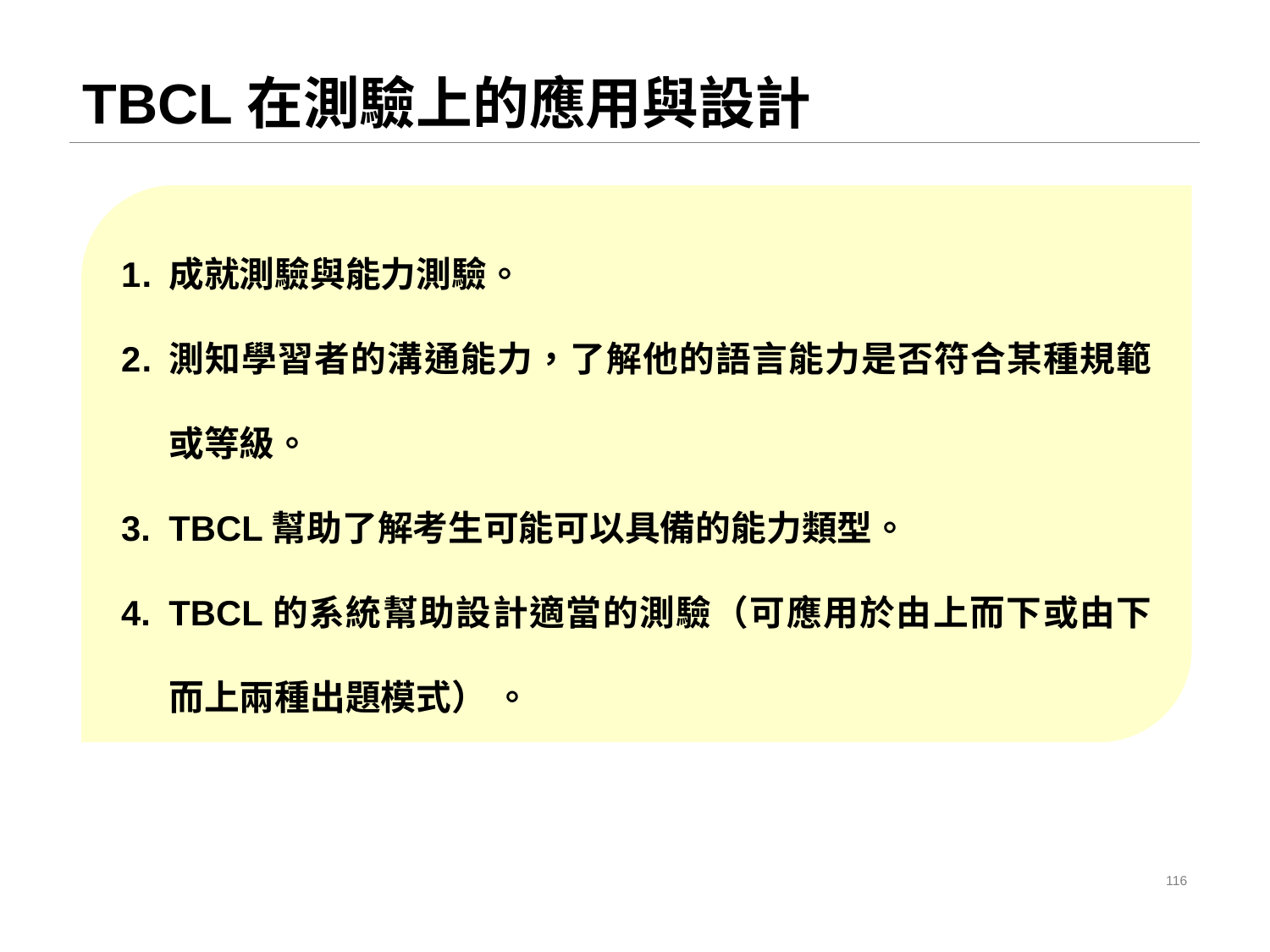

# TBCL在測驗上的應用與設計
成就測驗與能力測驗。
測知學習者的溝通能力，了解他的語言能力是否符合某種規範或等級。
TBCL幫助了解考生可能可以具備的能力類型。
TBCL的系統幫助設計適當的測驗（可應用於由上而下或由下而上兩種出題模式） 。
116